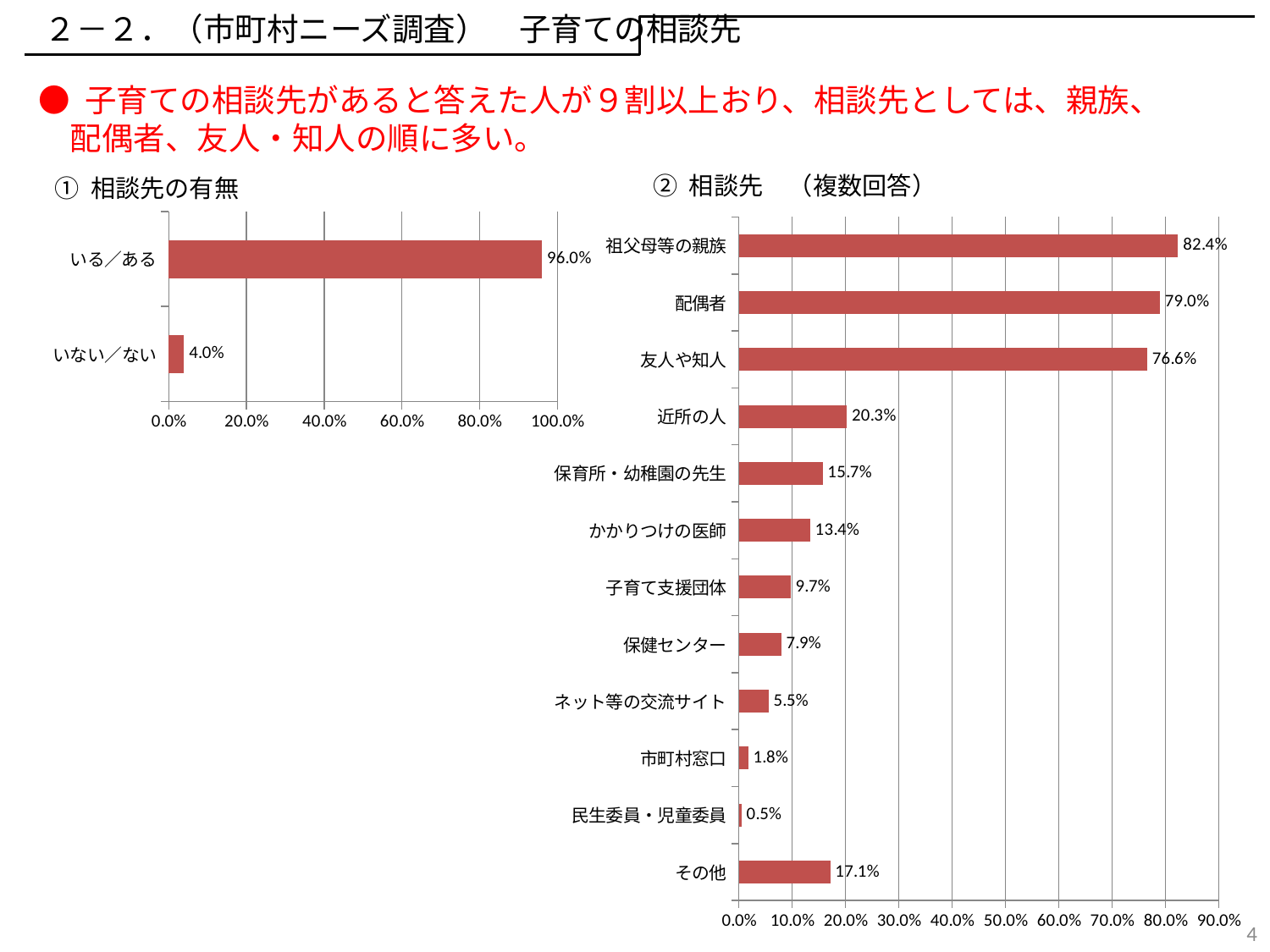

２－２．（市町村ニーズ調査）　子育ての相談先
● 子育ての相談先があると答えた人が９割以上おり、相談先としては、親族、
　配偶者、友人・知人の順に多い。
② 相談先　（複数回答）
① 相談先の有無

### Chart

| Category |  |
|---|---|
| 祖父母等の親族 | 0.8236376339077783 |
| 配偶者 | 0.7896832789939451 |
| 友人や知人 | 0.765742897065673 |
| 近所の人 | 0.2025151374010247 |
| 保育所・幼稚園の先生 | 0.1571727992547741 |
| かかりつけの医師 | 0.1335817419655333 |
| 子育て支援団体 | 0.09701909641360038 |
| 保健センター | 0.07915696320447135 |
| ネット等の交流サイト | 0.055426176059618075 |
| 市町村窓口 | 0.0176059618071728 |
| 民生委員・児童委員 | 0.005053563111318118 |
| その他 | 0.17137866790870981 |

### Chart

| Category | 割合 |
|---|---|
| いる／ある | 0.9604262829215313 |
| いない／ない | 0.03957371707846864 |
4